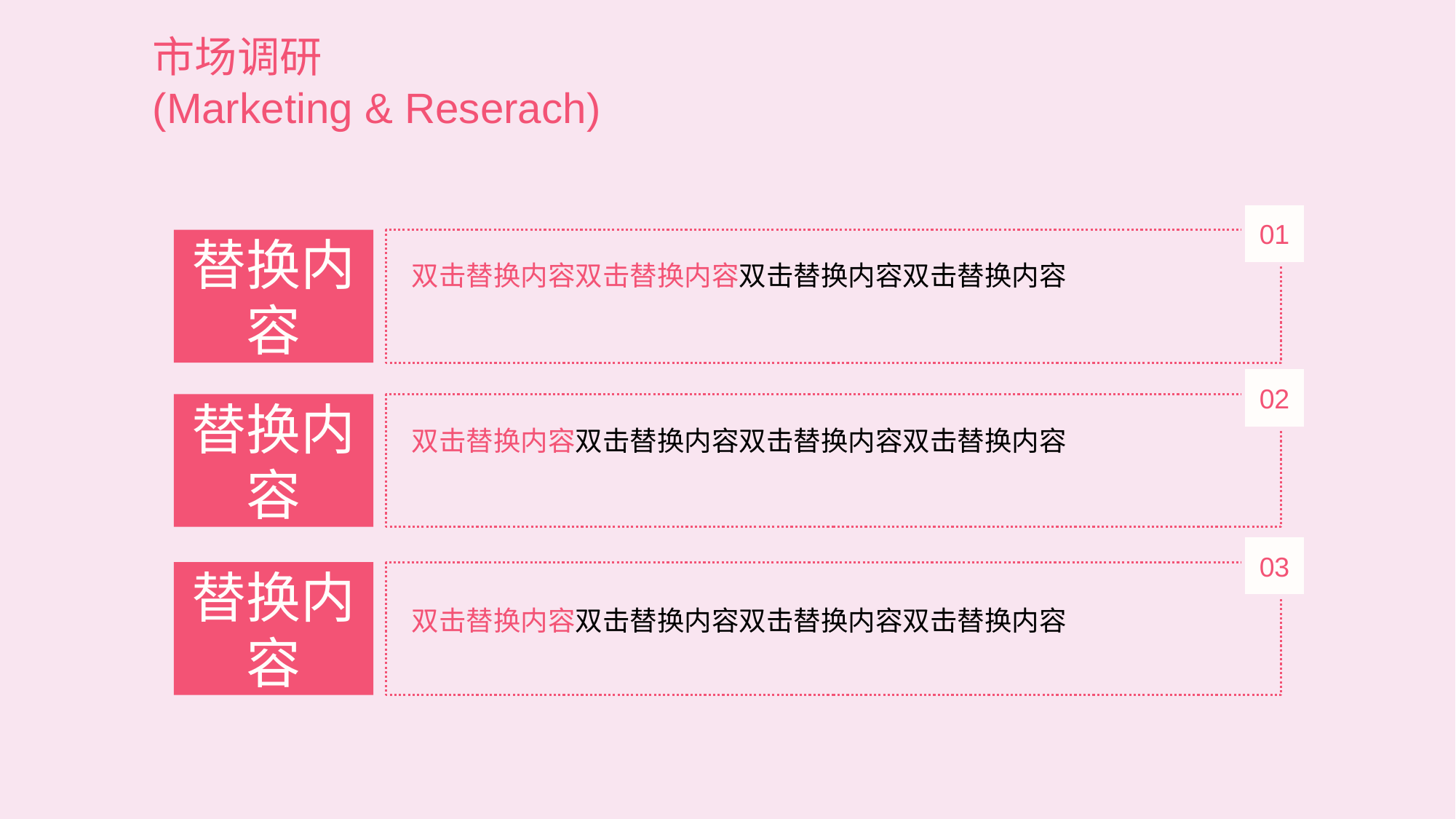

市场调研
(Marketing & Reserach)
01
替换内容

双击替换内容双击替换内容双击替换内容双击替换内容

02
替换内容

双击替换内容双击替换内容双击替换内容双击替换内容

03
替换内容

双击替换内容双击替换内容双击替换内容双击替换内容